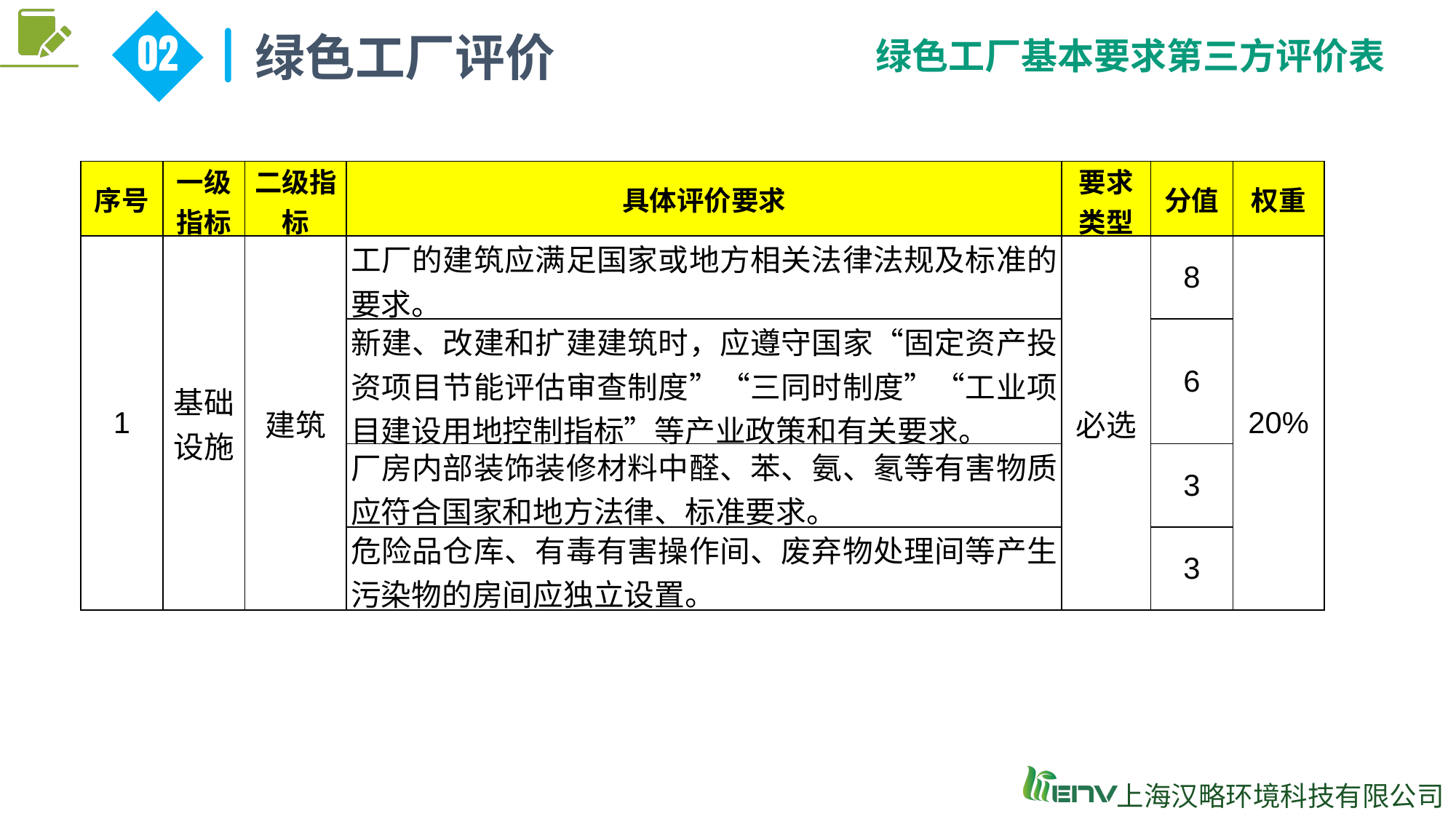

绿色工厂评价

02
绿色工厂基本要求第三方评价表
| 序号 | 一级 指标 | 二级指标 | 具体评价要求 | 要求类型 | 分值 | 权重 |
| --- | --- | --- | --- | --- | --- | --- |
| 1 | 基础设施 | 建筑 | 工厂的建筑应满足国家或地方相关法律法规及标准的要求。 | 必选 | 8 | 20% |
|  |  |  | 新建、改建和扩建建筑时，应遵守国家“固定资产投资项目节能评估审查制度”“三同时制度”“工业项目建设用地控制指标”等产业政策和有关要求。 |  | 6 |  |
|  |  |  | 厂房内部装饰装修材料中醛、苯、氨、氡等有害物质应符合国家和地方法律、标准要求。 |  | 3 |  |
|  |  |  | 危险品仓库、有毒有害操作间、废弃物处理间等产生污染物的房间应独立设置。 |  | 3 |  |